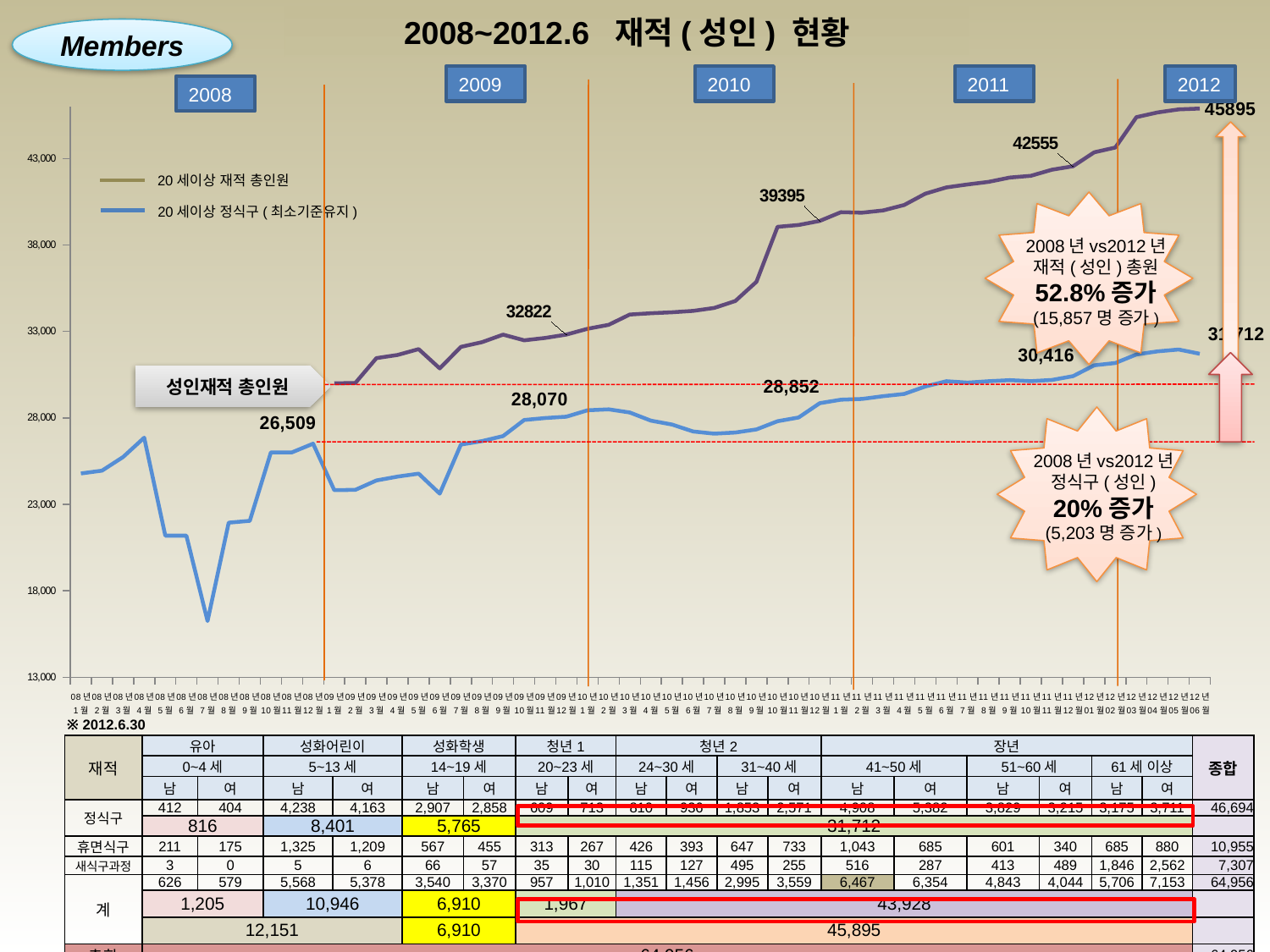

2008~2012.6  재적(성인) 현황
Members
2009
2010
2011
2012
2008

### Chart

| Category |  |  |
|---|---|---|
| 08년1월 | None | 24785.0 |
| 08년2월 | None | 24947.0 |
| 08년3월 | None | 25738.0 |
| 08년4월 | None | 26856.0 |
| 08년5월 | None | 21188.0 |
| 08년6월 | None | 21188.0 |
| 08년7월 | None | 16248.0 |
| 08년8월 | None | 21940.0 |
| 08년9월 | None | 22045.0 |
| 08년10월 | None | 26005.0 |
| 08년11월 | None | 26005.0 |
| 08년12월 | None | 26509.0 |
| 09년1월 | 30003.0 | 23821.0 |
| 09년2월 | 30024.0 | 23837.0 |
| 09년3월 | 31459.0 | 24381.0 |
| 09년4월 | 31643.0 | 24603.0 |
| 09년5월 | 31979.0 | 24774.0 |
| 09년6월 | 30865.0 | 23619.0 |
| 09년7월 | 32111.0 | 26456.0 |
| 09년8월 | 32382.0 | 26656.0 |
| 09년9월 | 32818.0 | 26949.0 |
| 09년10월 | 32490.0 | 27878.0 |
| 09년11월 | 32628.0 | 27990.0 |
| 09년12월 | 32822.0 | 28070.0 |
| 10년1월 | 33155.0 | 28443.0 |
| 10년2월 | 33386.0 | 28498.0 |
| 10년3월 | 33980.0 | 28311.0 |
| 10년4월 | 34055.0 | 27841.0 |
| 10년5월 | 34111.0 | 27616.0 |
| 10년6월 | 34191.0 | 27213.0 |
| 10년7월 | 34363.0 | 27087.0 |
| 10년8월 | 34764.0 | 27154.0 |
| 10년9월 | 35873.0 | 27333.0 |
| 10년10월 | 39054.0 | 27807.0 |
| 10년11월 | 39161.0 | 28022.0 |
| 10년12월 | 39395.0 | 28852.0 |
| 11년1월 | 39900.0 | 29055.0 |
| 11년2월 | 39872.0 | 29097.0 |
| 11년3월 | 40001.0 | 29256.0 |
| 11년4월 | 40317.0 | 29387.0 |
| 11년5월 | 40968.0 | 29817.0 |
| 11년6월 | 41333.0 | 30125.0 |
| 11년7월 | 41504.0 | 30042.0 |
| 11년8월 | 41654.0 | 30124.0 |
| 11년9월 | 41902.0 | 30186.0 |
| 11년10월 | 42004.0 | 30126.0 |
| 11년11월 | 42357.0 | 30196.0 |
| 11년12월 | 42555.0 | 30416.0 |
| 12년01월 | 43362.0 | 31044.0 |
| 12년02월 | 43640.0 | 31176.0 |
| 12년03월 | 45397.0 | 31672.0 |
| 12년04월 | 45669.0 | 31849.0 |
| 12년05월 | 45846.0 | 31957.0 |
| 12년06월 | 45895.0 | 31712.0 |
20세이상 재적 총인원
20세이상 정식구(최소기준유지)

2008년vs2012년
재적(성인)총원
52.8%증가
(15,857명 증가)

성인재적 총인원

2008년vs2012년
정식구(성인)
20%증가
(5,203명 증가)

※ 2012.6.30
| 재적 | 유아 |  | 성화어린이 |  | 성화학생 |  | 청년1 |  | 청년2 |  |  |  | 장년 |  |  |  |  |  | 종합 |
| --- | --- | --- | --- | --- | --- | --- | --- | --- | --- | --- | --- | --- | --- | --- | --- | --- | --- | --- | --- |
|  | 0~4세 |  | 5~13세 |  | 14~19세 |  | 20~23세 |  | 24~30세 |  | 31~40세 |  | 41~50세 |  | 51~60세 |  | 61세 이상 |  |  |
|  | 남 | 여 | 남 | 여 | 남 | 여 | 남 | 여 | 남 | 여 | 남 | 여 | 남 | 여 | 남 | 여 | 남 | 여 |  |
| 정식구 | 412 | 404 | 4,238 | 4,163 | 2,907 | 2,858 | 609 | 713 | 810 | 936 | 1,853 | 2,571 | 4,908 | 5,382 | 3,829 | 3,215 | 3,175 | 3,711 | 46,694 |
|  | 816 |  | 8,401 |  | 5,765 |  | 31,712 |  |  |  |  |  |  |  |  |  |  |  |  |
| 휴면식구 | 211 | 175 | 1,325 | 1,209 | 567 | 455 | 313 | 267 | 426 | 393 | 647 | 733 | 1,043 | 685 | 601 | 340 | 685 | 880 | 10,955 |
| 새식구과정 | 3 | 0 | 5 | 6 | 66 | 57 | 35 | 30 | 115 | 127 | 495 | 255 | 516 | 287 | 413 | 489 | 1,846 | 2,562 | 7,307 |
| 계 | 626 | 579 | 5,568 | 5,378 | 3,540 | 3,370 | 957 | 1,010 | 1,351 | 1,456 | 2,995 | 3,559 | 6,467 | 6,354 | 4,843 | 4,044 | 5,706 | 7,153 | 64,956 |
|  | 1,205 |  | 10,946 |  | 6,910 |  | 1,967 |  | 43,928 |  |  |  |  |  |  |  |  |  |  |
|  | 12,151 |  |  |  | 6,910 |  | 45,895 |  |  |  |  |  |  |  |  |  |  |  |  |
| 총합 | 64,956 |  |  |  |  |  |  |  |  |  |  |  |  |  |  |  |  |  | 64,956 |

6